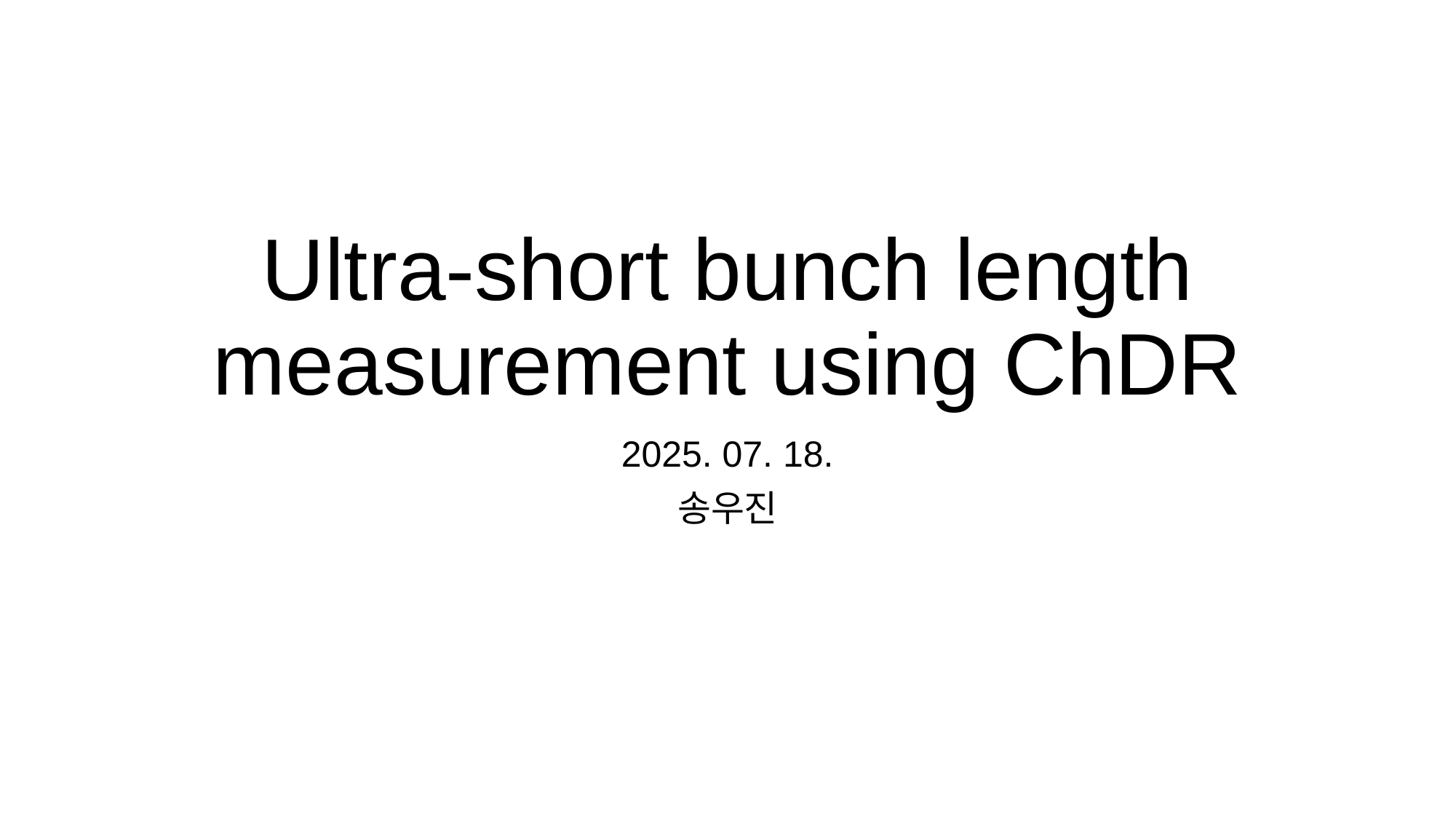

# Ultra-short bunch length measurement using ChDR
2025. 07. 18.
송우진